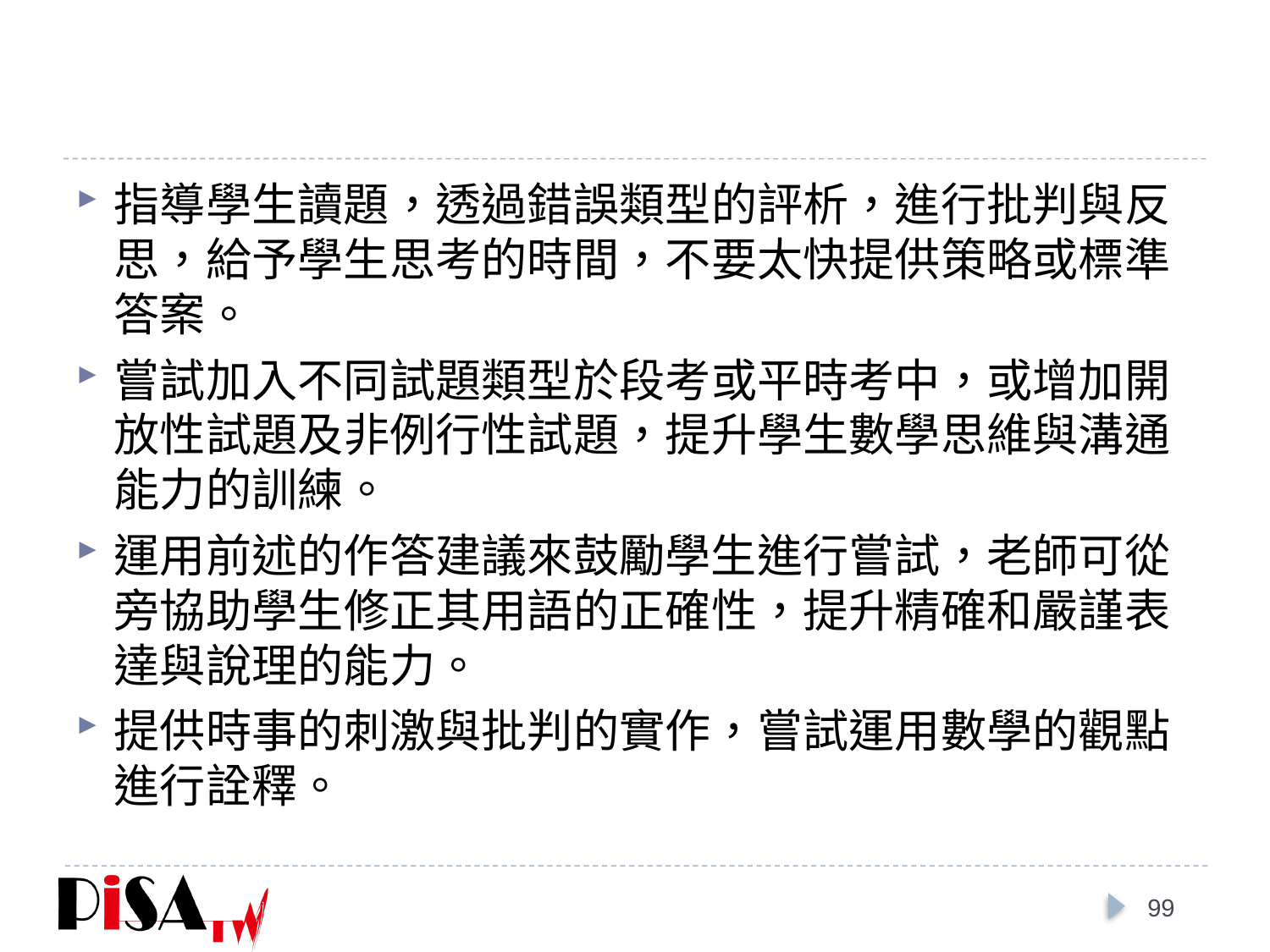

#
指導學生讀題，透過錯誤類型的評析，進行批判與反思，給予學生思考的時間，不要太快提供策略或標準答案。
嘗試加入不同試題類型於段考或平時考中，或增加開放性試題及非例行性試題，提升學生數學思維與溝通能力的訓練。
運用前述的作答建議來鼓勵學生進行嘗試，老師可從旁協助學生修正其用語的正確性，提升精確和嚴謹表達與說理的能力。
提供時事的刺激與批判的實作，嘗試運用數學的觀點進行詮釋。

99